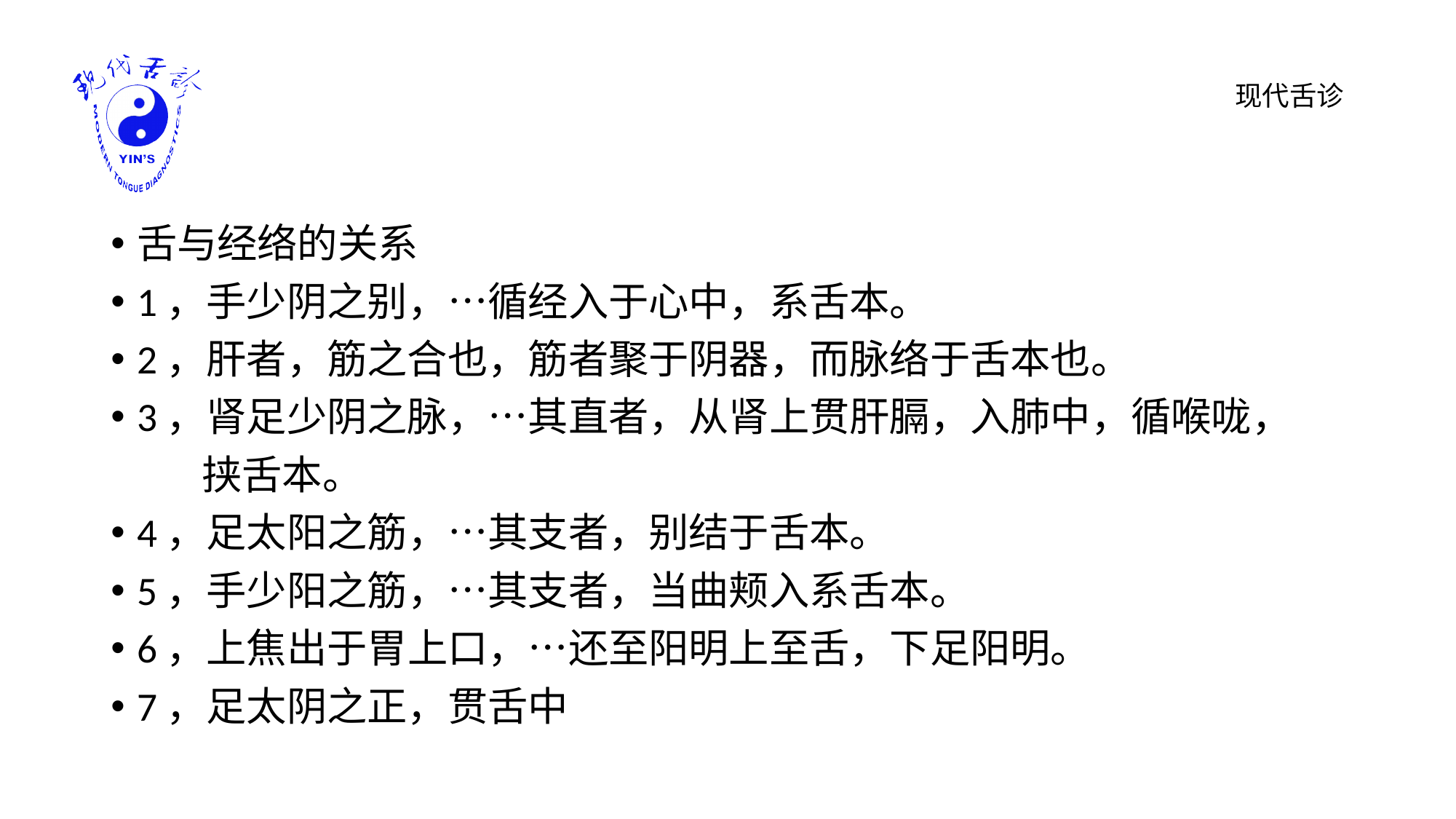

舌与经络的关系
1，手少阴之别，…循经入于心中，系舌本。
2，肝者，筋之合也，筋者聚于阴器，而脉络于舌本也。
3，肾足少阴之脉，…其直者，从肾上贯肝膈，入肺中，循喉咙，
         挟舌本。
4，足太阳之筋，…其支者，别结于舌本。
5，手少阳之筋，…其支者，当曲颊入系舌本。
6，上焦出于胃上口，…还至阳明上至舌，下足阳明。
7，足太阴之正，贯舌中